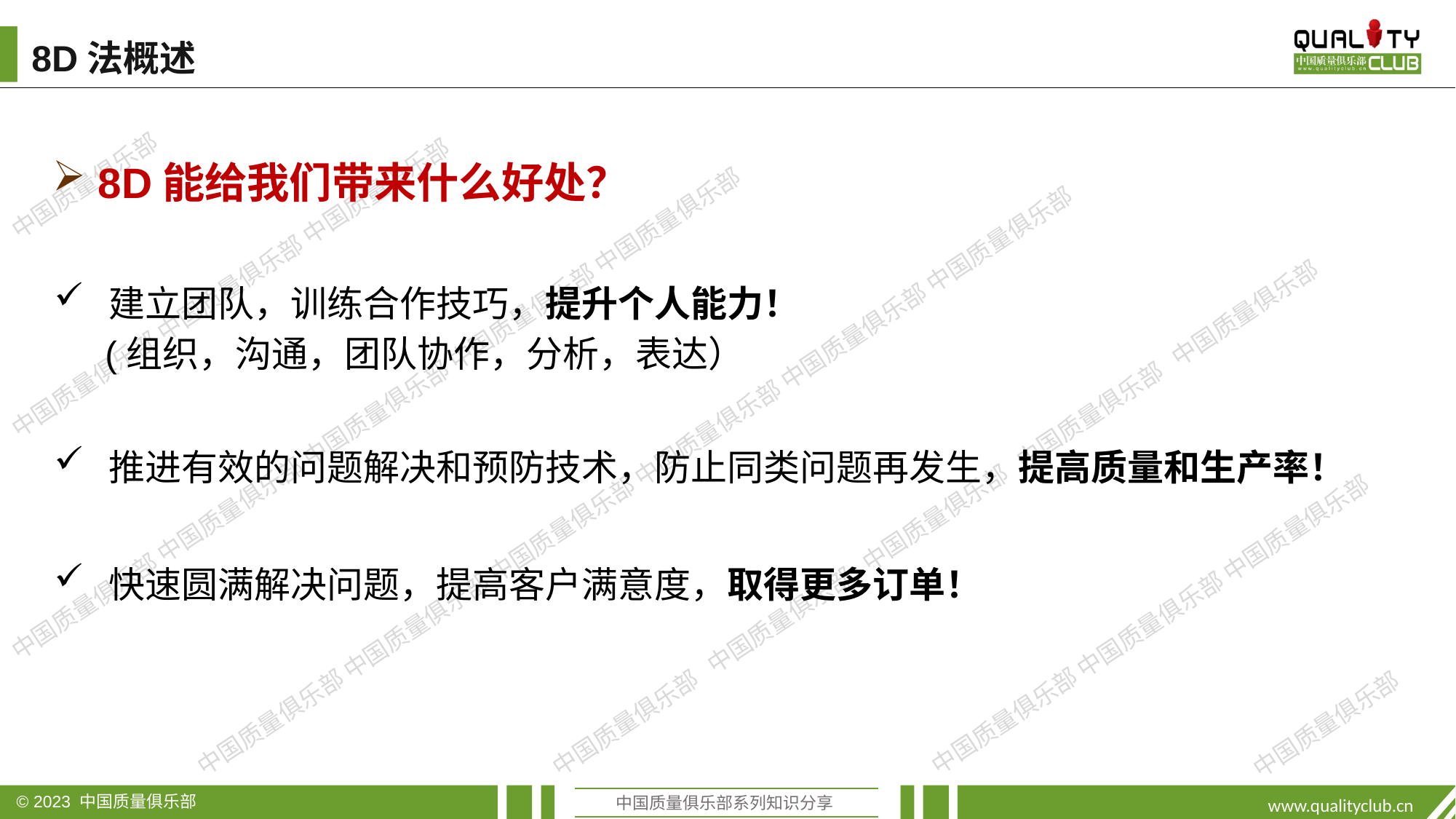

8D法概述
8D能给我们带来什么好处？
建立团队，训练合作技巧，提升个人能力！
     (组织，沟通，团队协作，分析，表达）
推进有效的问题解决和预防技术，防止同类问题再发生，提高质量和生产率！

快速圆满解决问题，提高客户满意度，取得更多订单！